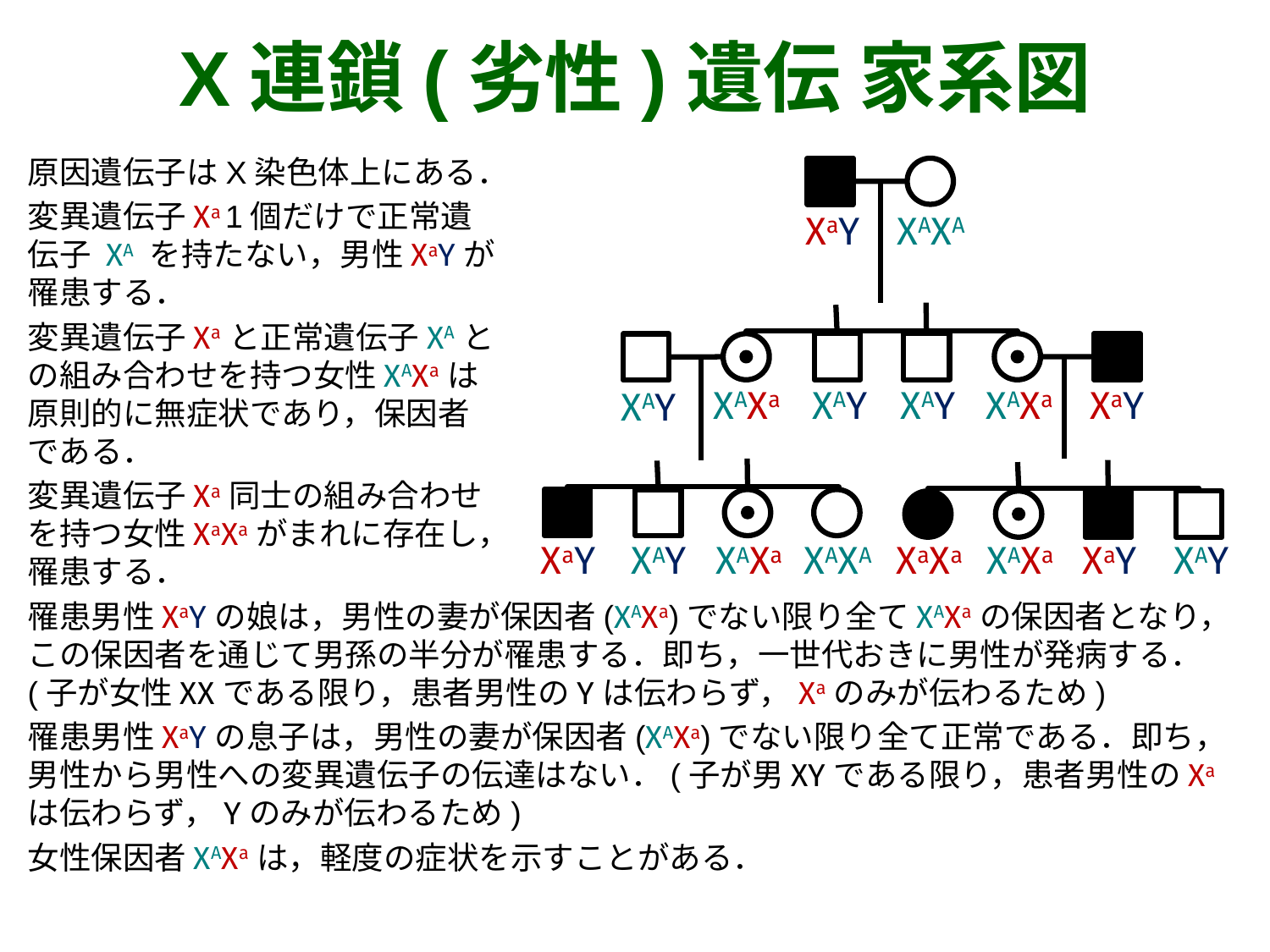

X連鎖(劣性)遺伝 家系図

原因遺伝子はX染色体上にある．
変異遺伝子 Xa 1個だけで正常遺
伝子 XA を持たない，男性 XaY が
罹患する．
変異遺伝子 Xa と正常遺伝子 XA と
の組み合わせを持つ女性 XAXa は
原則的に無症状であり，保因者
である．
変異遺伝子 Xa 同士の組み合わせ
を持つ女性 XaXa がまれに存在し，
罹患する．
罹患男性 XaY の娘は，男性の妻が保因者(XAXa)でない限り全て XAXa の保因者となり，この保因者を通じて男孫の半分が罹患する．即ち，一世代おきに男性が発病する．(子が女性 XX である限り，患者男性の Y は伝わらず，Xa のみが伝わるため)
罹患男性 XaY の息子は，男性の妻が保因者(XAXa)でない限り全て正常である．即ち，男性から男性への変異遺伝子の伝達はない．(子が男 XY である限り，患者男性の Xa は伝わらず，Y のみが伝わるため)
女性保因者 XAXa は，軽度の症状を示すことがある．

XaY
XAXA

XAXa
XAY
XAY
XAXa
XaY
XAY

XaY
XAY
XAXa
XAXA
XaXa
XAXa
XaY
XAY